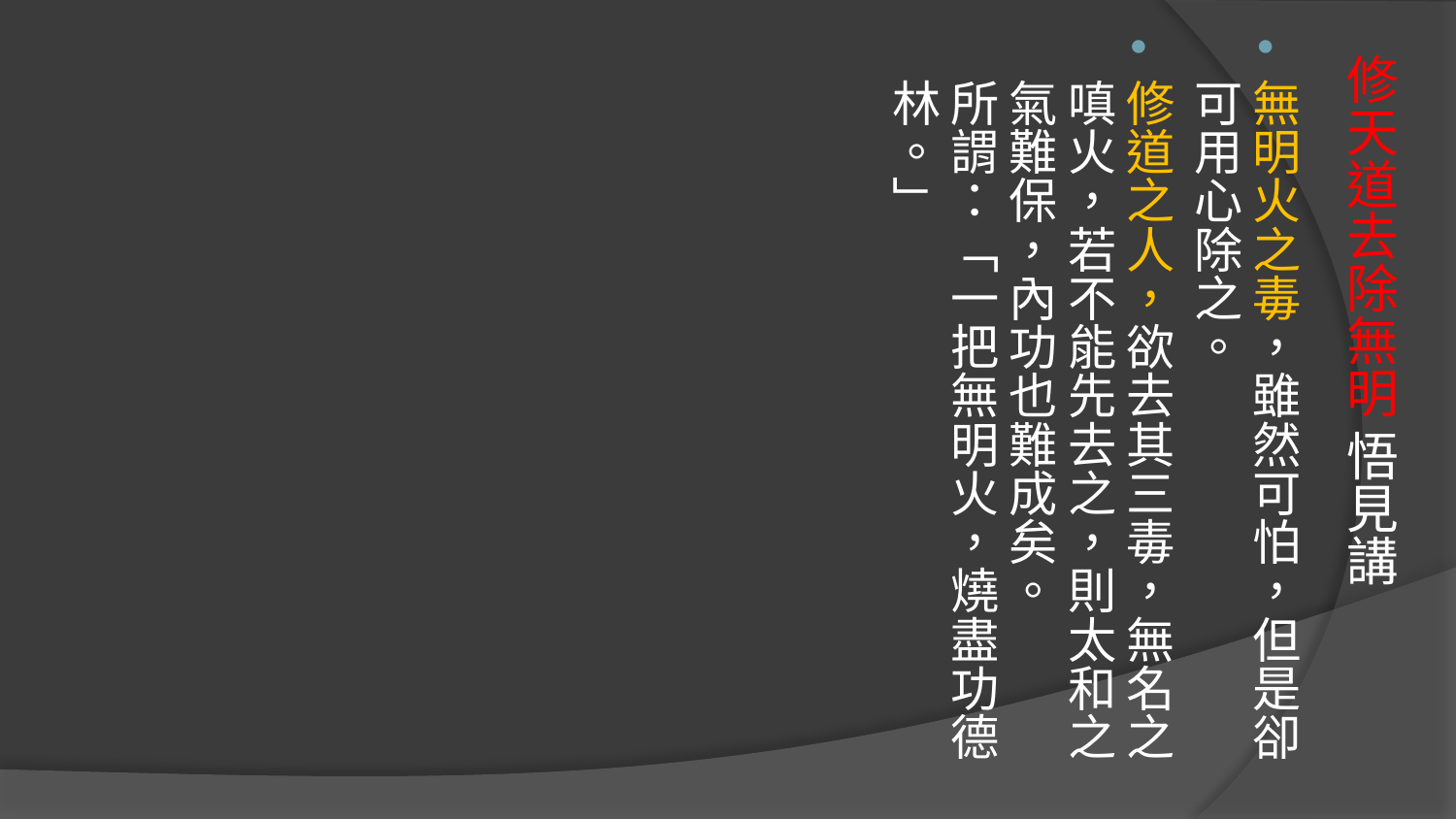

無明火之毒，雖然可怕，但是卻可用心除之。
修道之人，欲去其三毒，無名之嗔火，若不能先去之，則太和之氣難保，內功也難成矣。
所謂：「一把無明火，燒盡功德林。」

# 修天道去除無明 悟見講